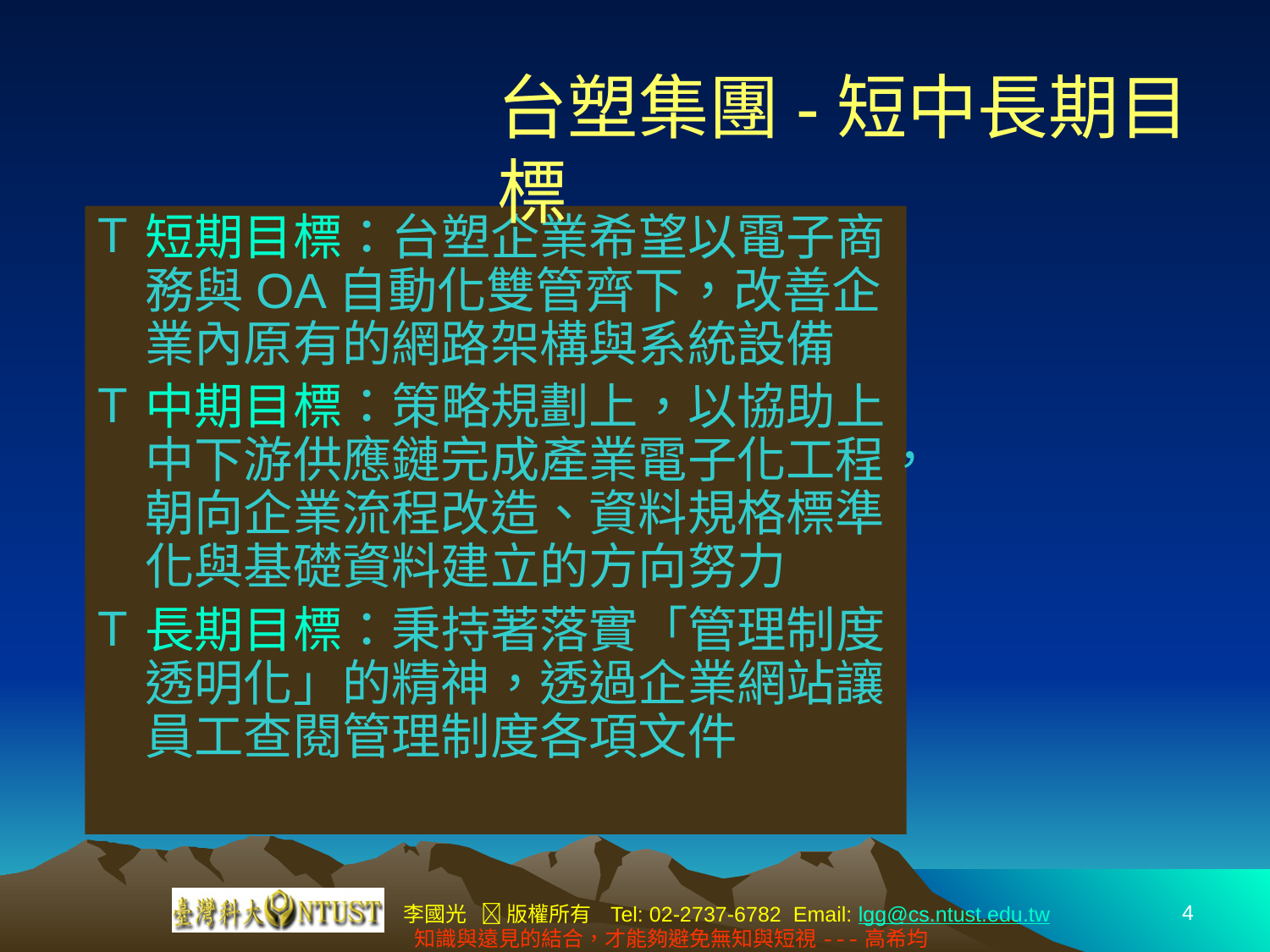

台塑集團-短中長期目標
短期目標：台塑企業希望以電子商務與OA自動化雙管齊下，改善企業內原有的網路架構與系統設備
中期目標：策略規劃上，以協助上中下游供應鏈完成產業電子化工程，朝向企業流程改造、資料規格標準化與基礎資料建立的方向努力
長期目標：秉持著落實「管理制度透明化」的精神，透過企業網站讓員工查閱管理制度各項文件
4